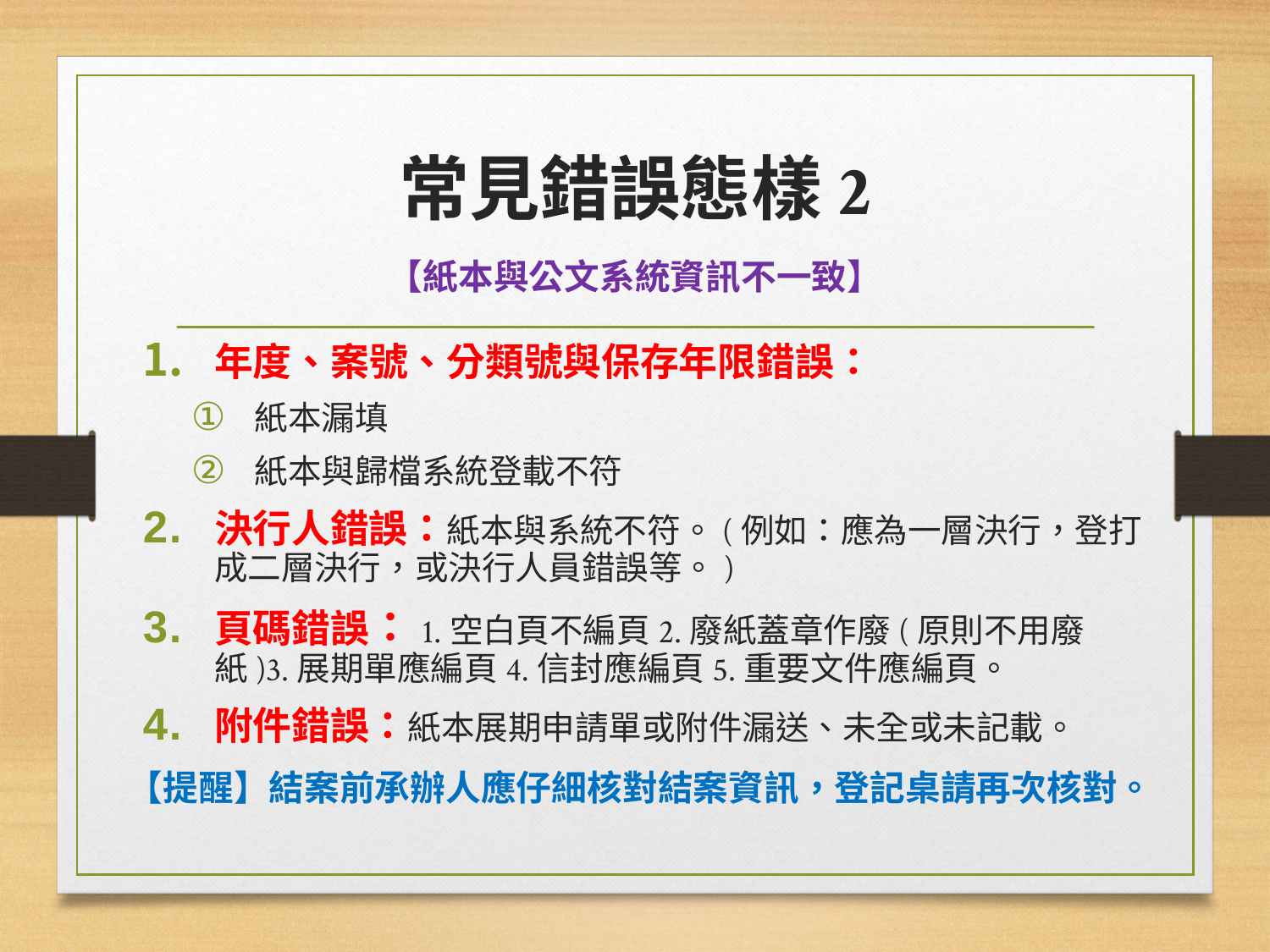

# 常見錯誤態樣2
【紙本與公文系統資訊不一致】
年度、案號、分類號與保存年限錯誤：
紙本漏填
紙本與歸檔系統登載不符
決行人錯誤：紙本與系統不符。(例如：應為一層決行，登打成二層決行，或決行人員錯誤等。)
頁碼錯誤：1.空白頁不編頁2.廢紙蓋章作廢(原則不用廢紙)3.展期單應編頁4.信封應編頁5.重要文件應編頁。
附件錯誤：紙本展期申請單或附件漏送、未全或未記載。
【提醒】結案前承辦人應仔細核對結案資訊，登記桌請再次核對。